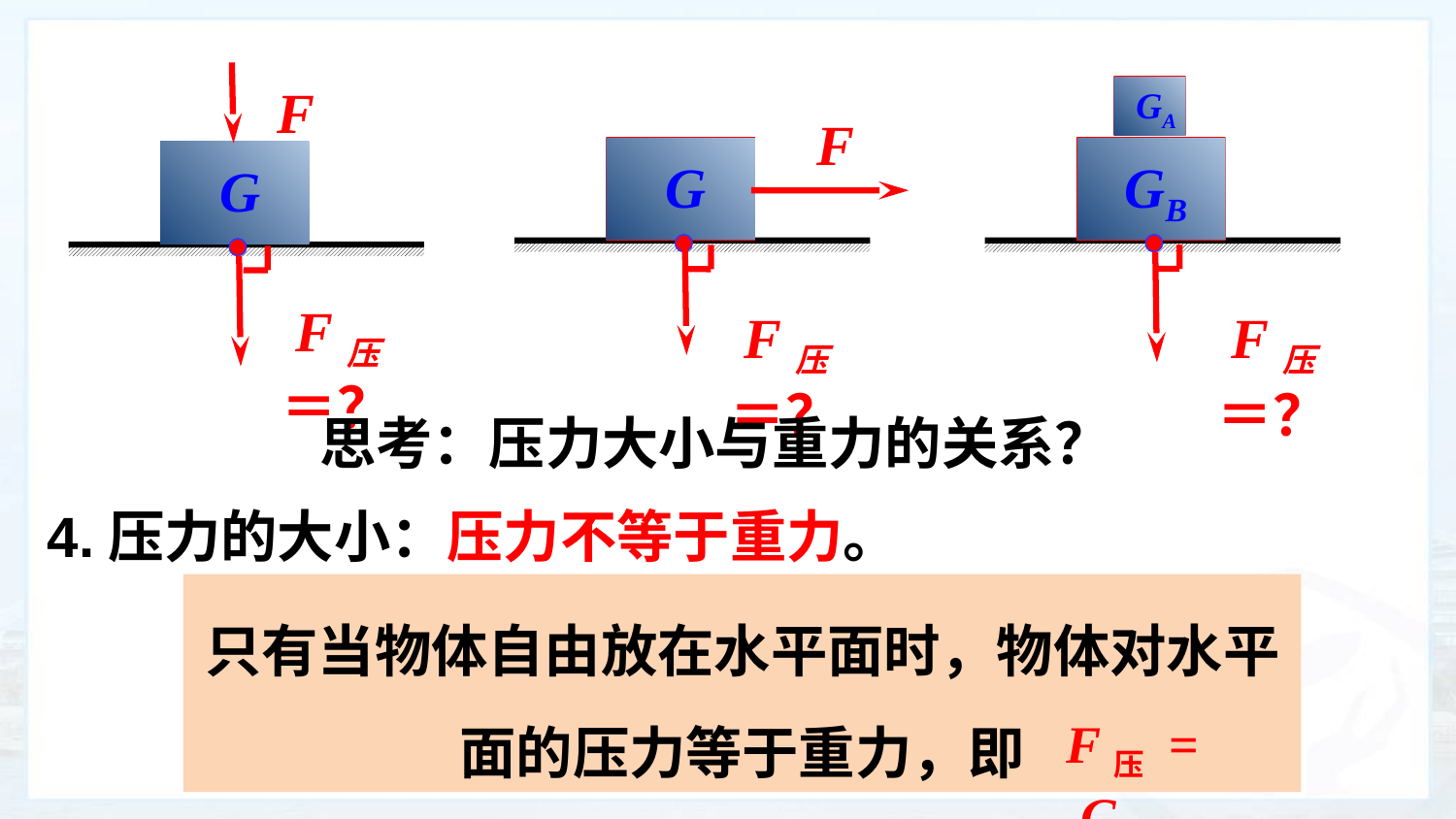

F

GA
F

G
GB
G

F压＝？
F压＝？
F压＝？
思考：压力大小与重力的关系？
4.压力的大小：压力不等于重力。
只有当物体自由放在水平面时，物体对水平面的压力等于重力，即
F压 = G。